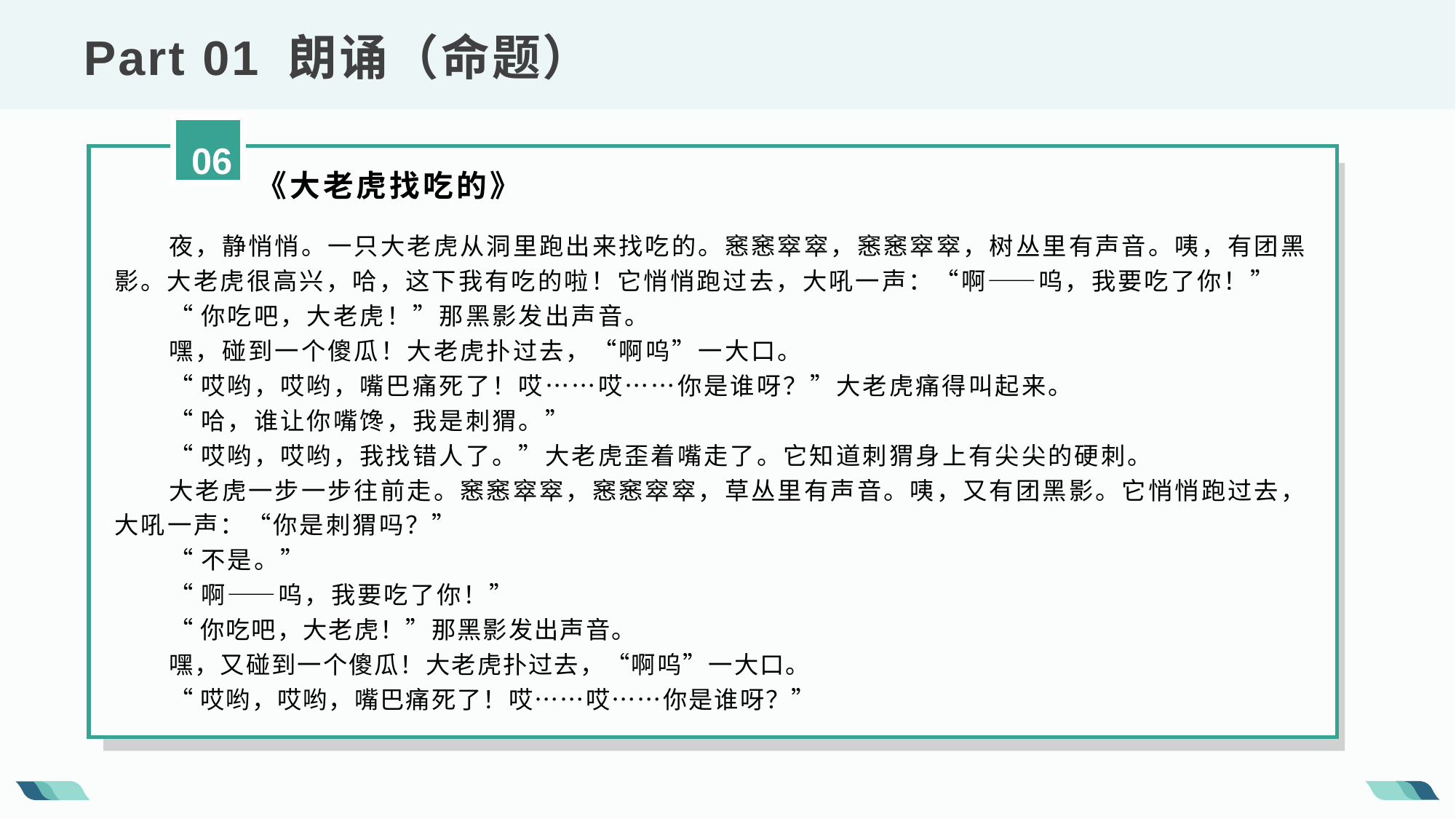

Part 01 朗诵（命题）

06
《大老虎找吃的》

夜，静悄悄。一只大老虎从洞里跑出来找吃的。窸窸窣窣，窸窸窣窣，树丛里有声音。咦，有团黑影。大老虎很高兴，哈，这下我有吃的啦！它悄悄跑过去，大吼一声：“啊——呜，我要吃了你！”
“你吃吧，大老虎！”那黑影发出声音。
嘿，碰到一个傻瓜！大老虎扑过去，“啊呜”一大口。
“哎哟，哎哟，嘴巴痛死了！哎……哎……你是谁呀？”大老虎痛得叫起来。
“哈，谁让你嘴馋，我是刺猬。”
“哎哟，哎哟，我找错人了。”大老虎歪着嘴走了。它知道刺猬身上有尖尖的硬刺。
大老虎一步一步往前走。窸窸窣窣，窸窸窣窣，草丛里有声音。咦，又有团黑影。它悄悄跑过去，大吼一声：“你是刺猬吗？”
“不是。”
“啊——呜，我要吃了你！”
“你吃吧，大老虎！”那黑影发出声音。
嘿，又碰到一个傻瓜！大老虎扑过去，“啊呜”一大口。
“哎哟，哎哟，嘴巴痛死了！哎……哎……你是谁呀？”